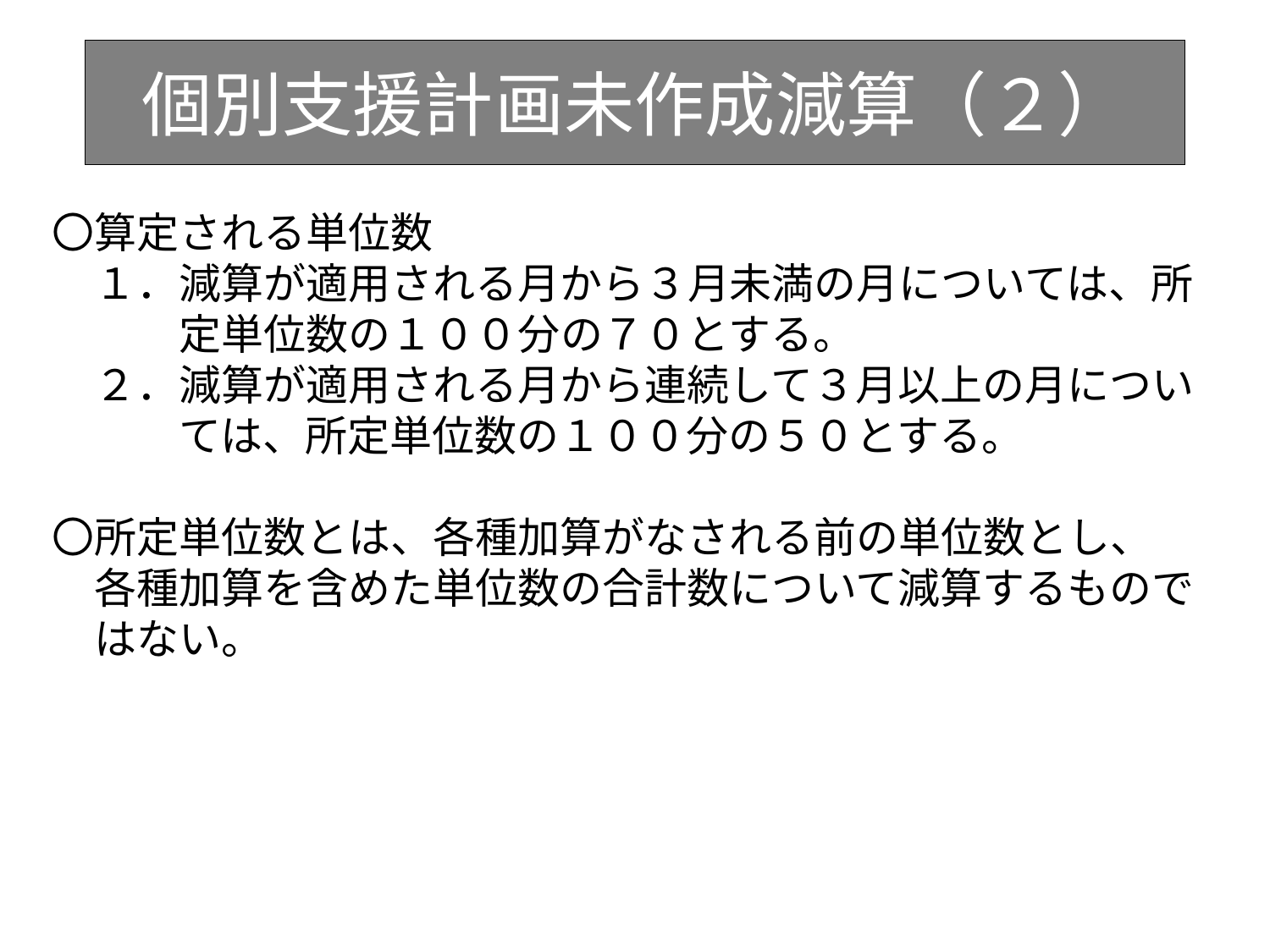

個別支援計画未作成減算（２）
〇算定される単位数
　１．減算が適用される月から３月未満の月については、所
　　　定単位数の１００分の７０とする。
　２．減算が適用される月から連続して３月以上の月につい
　　　ては、所定単位数の１００分の５０とする。

〇所定単位数とは、各種加算がなされる前の単位数とし、
　各種加算を含めた単位数の合計数について減算するもので
　はない。